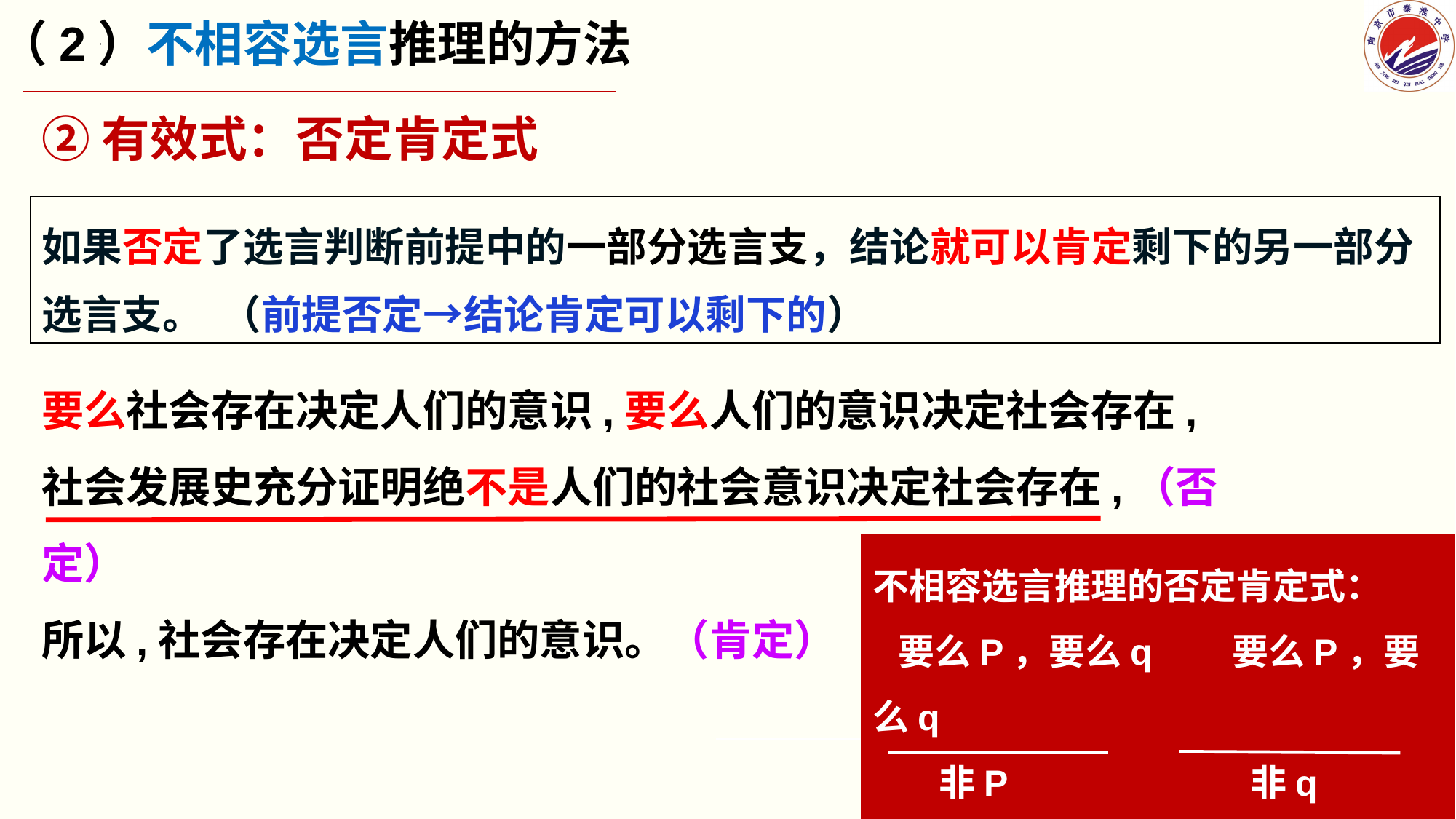

（2）不相容选言推理的方法
②有效式：否定肯定式
如果否定了选言判断前提中的一部分选言支，结论就可以肯定剩下的另一部分选言支。  （前提否定→结论肯定可以剩下的）
要么社会存在决定人们的意识,要么人们的意识决定社会存在,
社会发展史充分证明绝不是人们的社会意识决定社会存在,（否定）
所以,社会存在决定人们的意识。（肯定）
不相容选言推理的否定肯定式：
  要么P，要么q       要么P，要么q
       非P                       非q
        q                           p